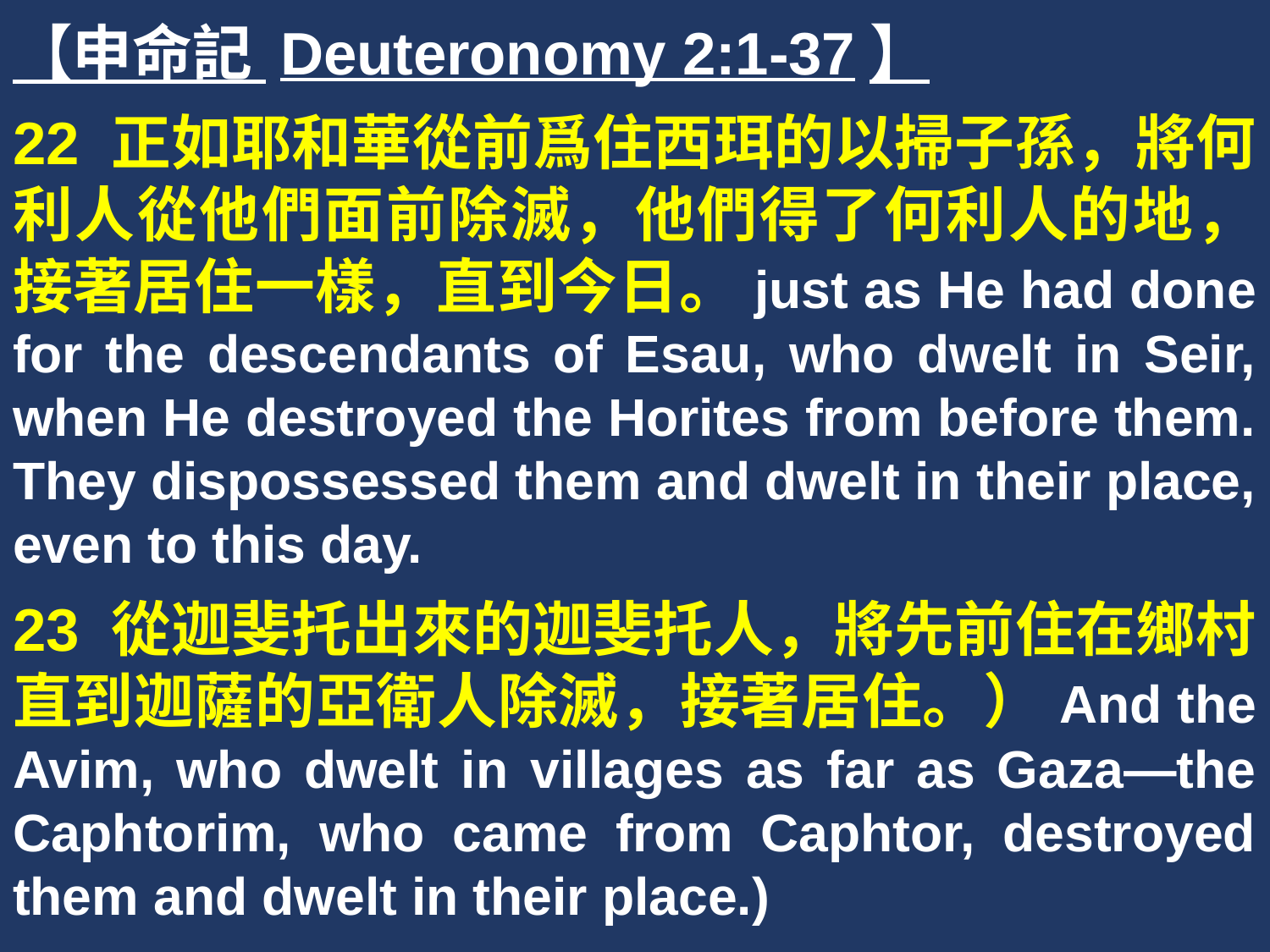

【申命記 Deuteronomy 2:1-37】
22 正如耶和華從前爲住西珥的以掃子孫，將何利人從他們面前除滅，他們得了何利人的地，接著居住一樣，直到今日。just as He had done for the descendants of Esau, who dwelt in Seir, when He destroyed the Horites from before them. They dispossessed them and dwelt in their place, even to this day.
23 從迦斐托出來的迦斐托人，將先前住在鄉村直到迦薩的亞衛人除滅，接著居住。）And the Avim, who dwelt in villages as far as Gaza—the Caphtorim, who came from Caphtor, destroyed them and dwelt in their place.)